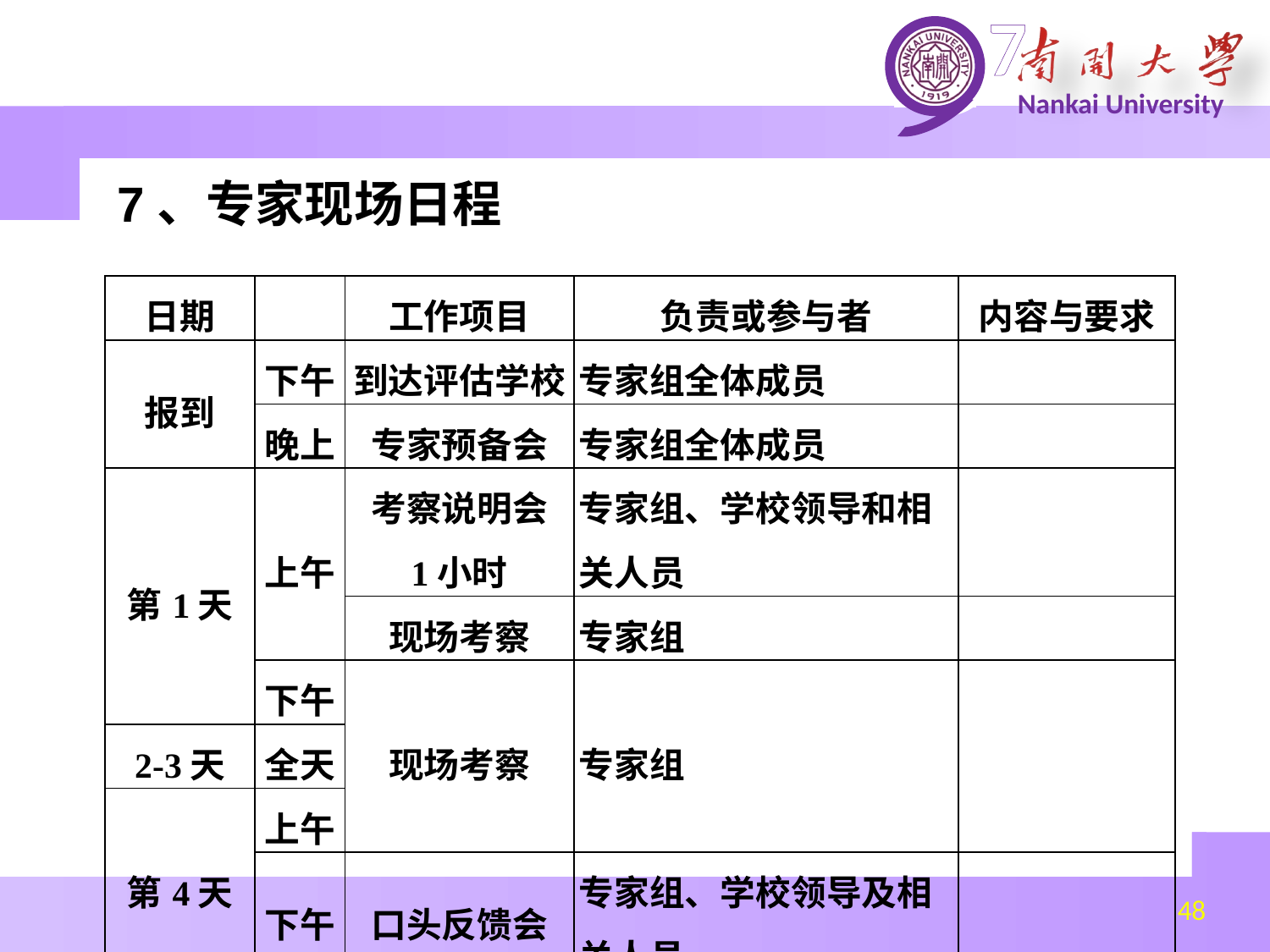

7、专家现场日程
| 日期 |  | 工作项目 | 负责或参与者 | 内容与要求 |
| --- | --- | --- | --- | --- |
| 报到 | 下午 | 到达评估学校 | 专家组全体成员 |  |
|  | 晚上 | 专家预备会 | 专家组全体成员 |  |
| 第1天 | 上午 | 考察说明会 1小时 | 专家组、学校领导和相关人员 |  |
|  |  | 现场考察 | 专家组 |  |
|  | 下午 | 现场考察 | 专家组 |  |
| 2-3天 | 全天 |  |  |  |
| 第4天 | 上午 |  |  |  |
|  | 下午 | 口头反馈会 | 专家组、学校领导及相关人员 |  |